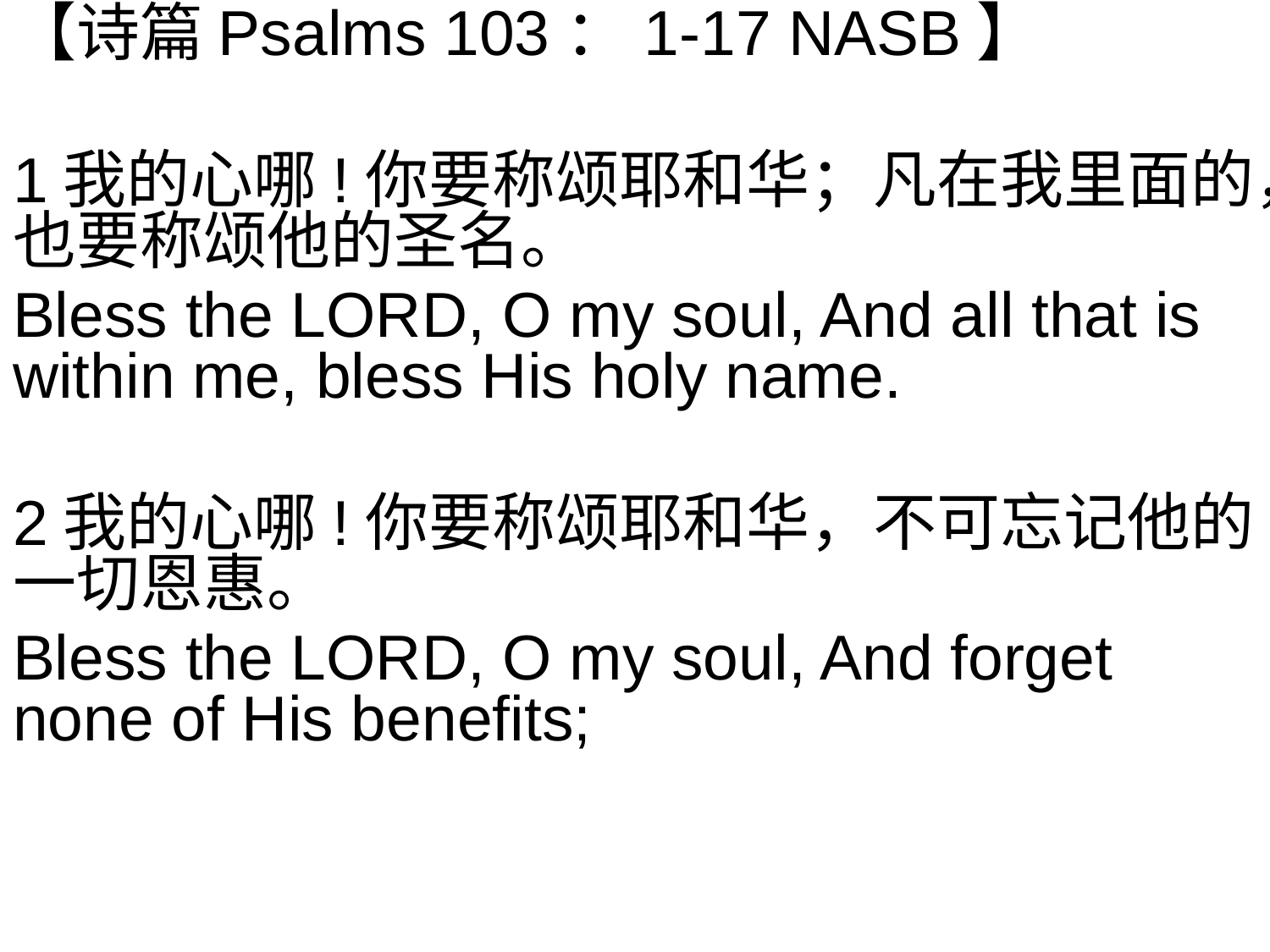

【诗篇Psalms 103：1-17 NASB】

1我的心哪!你要称颂耶和华；凡在我里面的，也要称颂他的圣名。
Bless the LORD, O my soul, And all that is within me, bless His holy name.

2我的心哪!你要称颂耶和华，不可忘记他的一切恩惠。
Bless the LORD, O my soul, And forget none of His benefits;